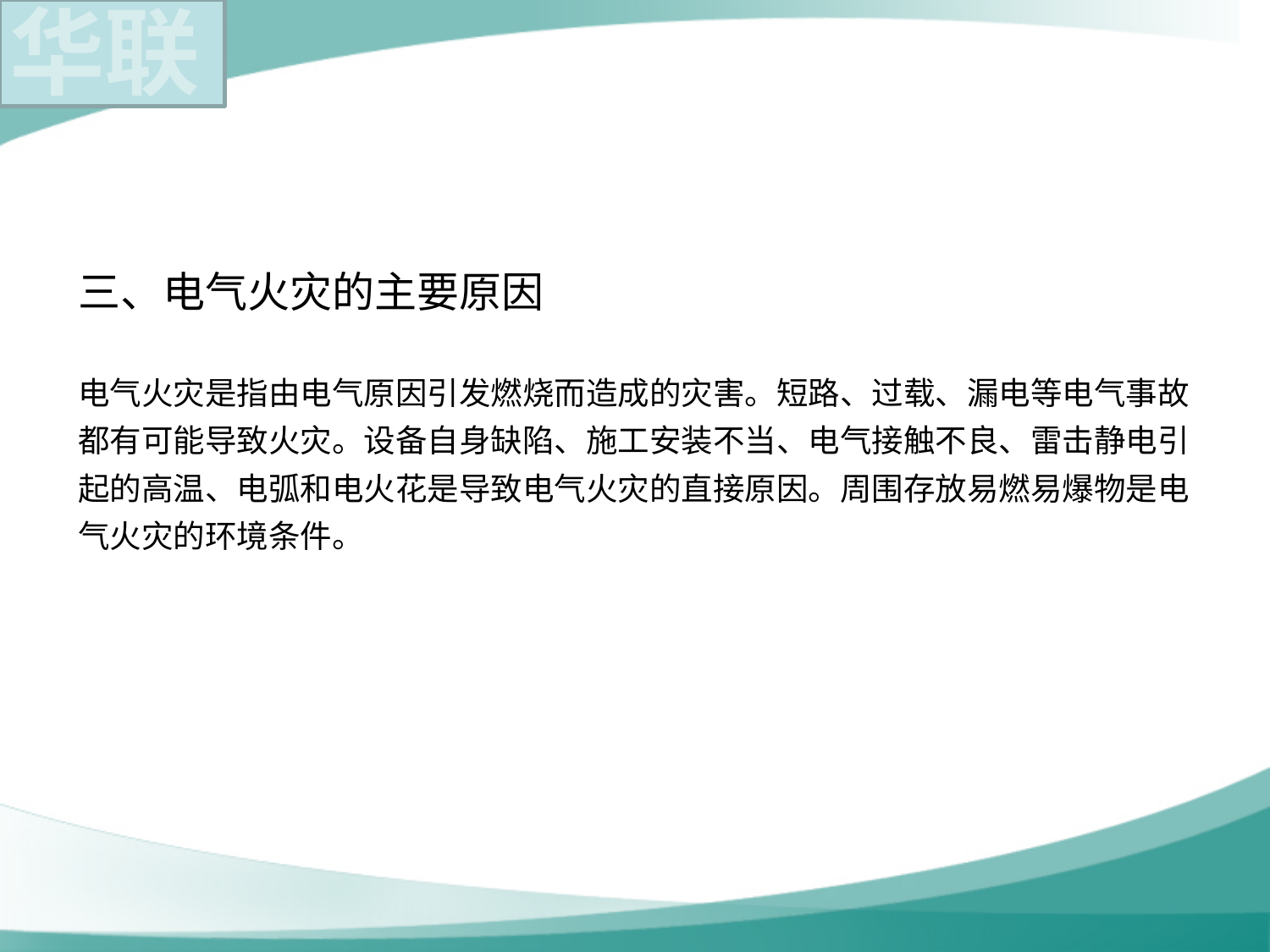

三、电气火灾的主要原因
电气火灾是指由电气原因引发燃烧而造成的灾害。短路、过载、漏电等电气事故都有可能导致火灾。设备自身缺陷、施工安装不当、电气接触不良、雷击静电引起的高温、电弧和电火花是导致电气火灾的直接原因。周围存放易燃易爆物是电气火灾的环境条件。